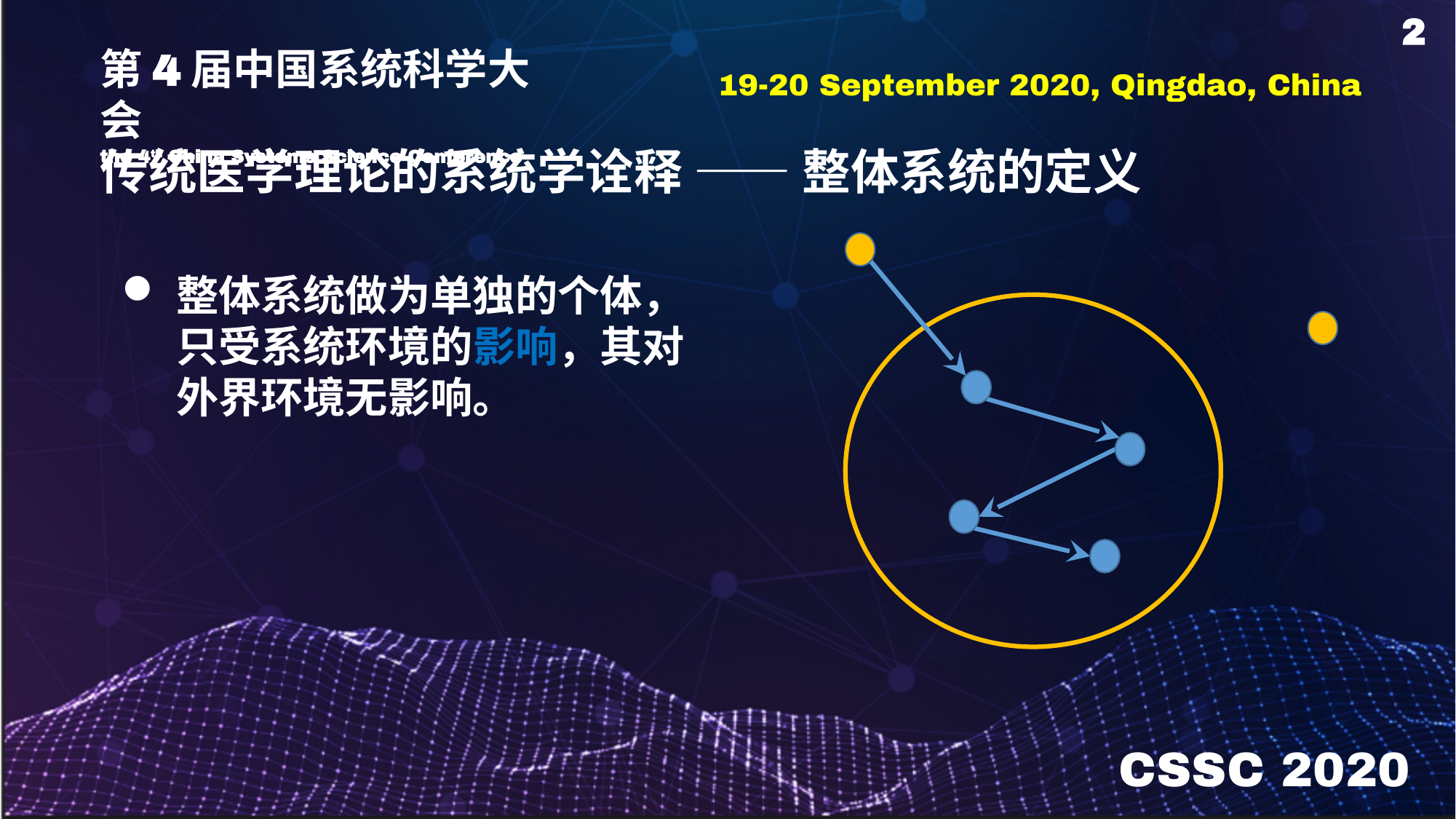

2
第4届中国系统科学大会
the 4th China Systems Science Conference
19-20 September 2020, Qingdao, China
传统医学理论的系统学诠释 —— 整体系统的定义

整体系统做为单独的个体，只受系统环境的影响，其对外界环境无影响。

CSSC 2020